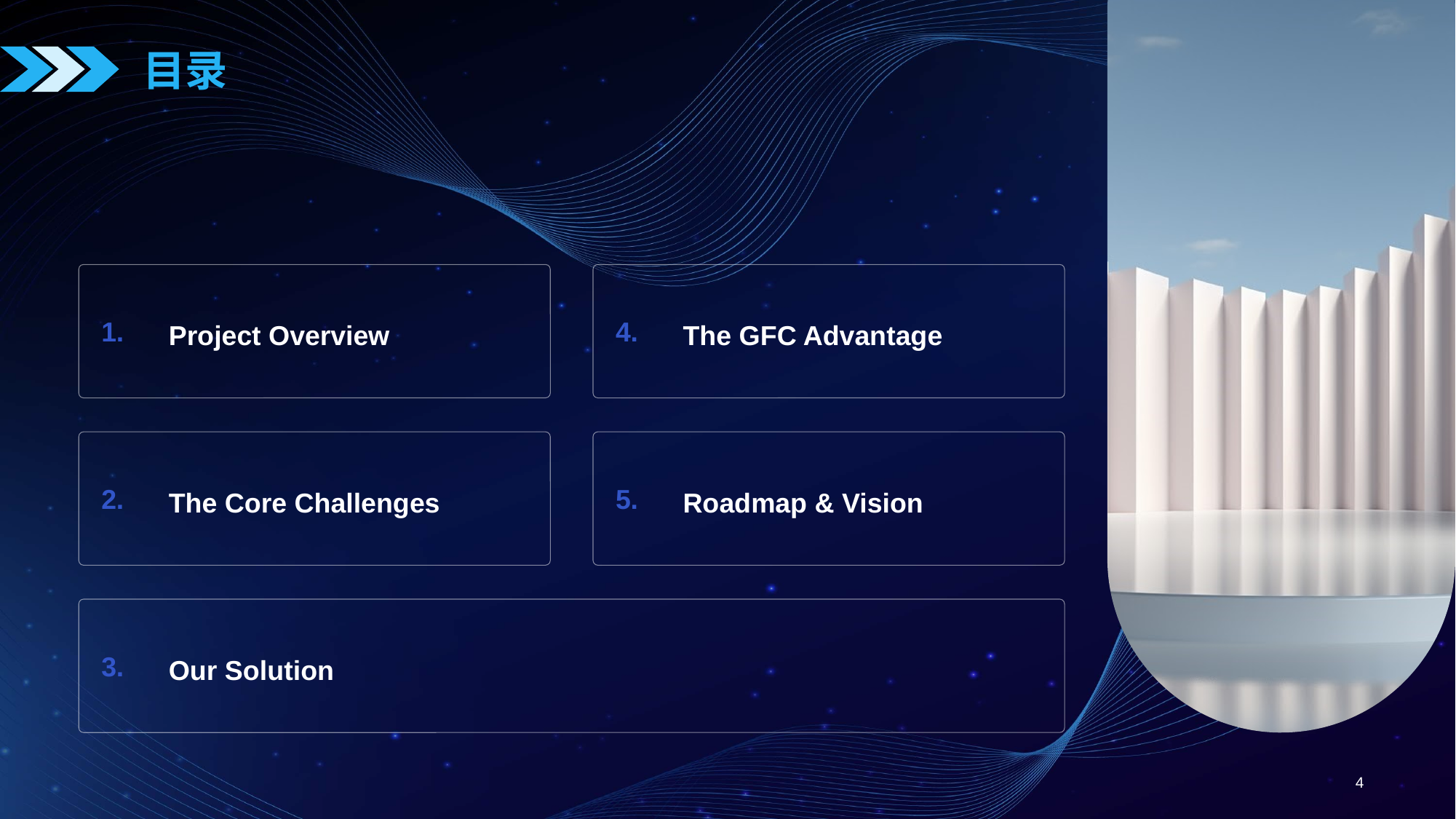

Project Overview
1.

The GFC Advantage
4.

The Core Challenges
2.

Roadmap & Vision
5.

Our Solution
3.
目录
4